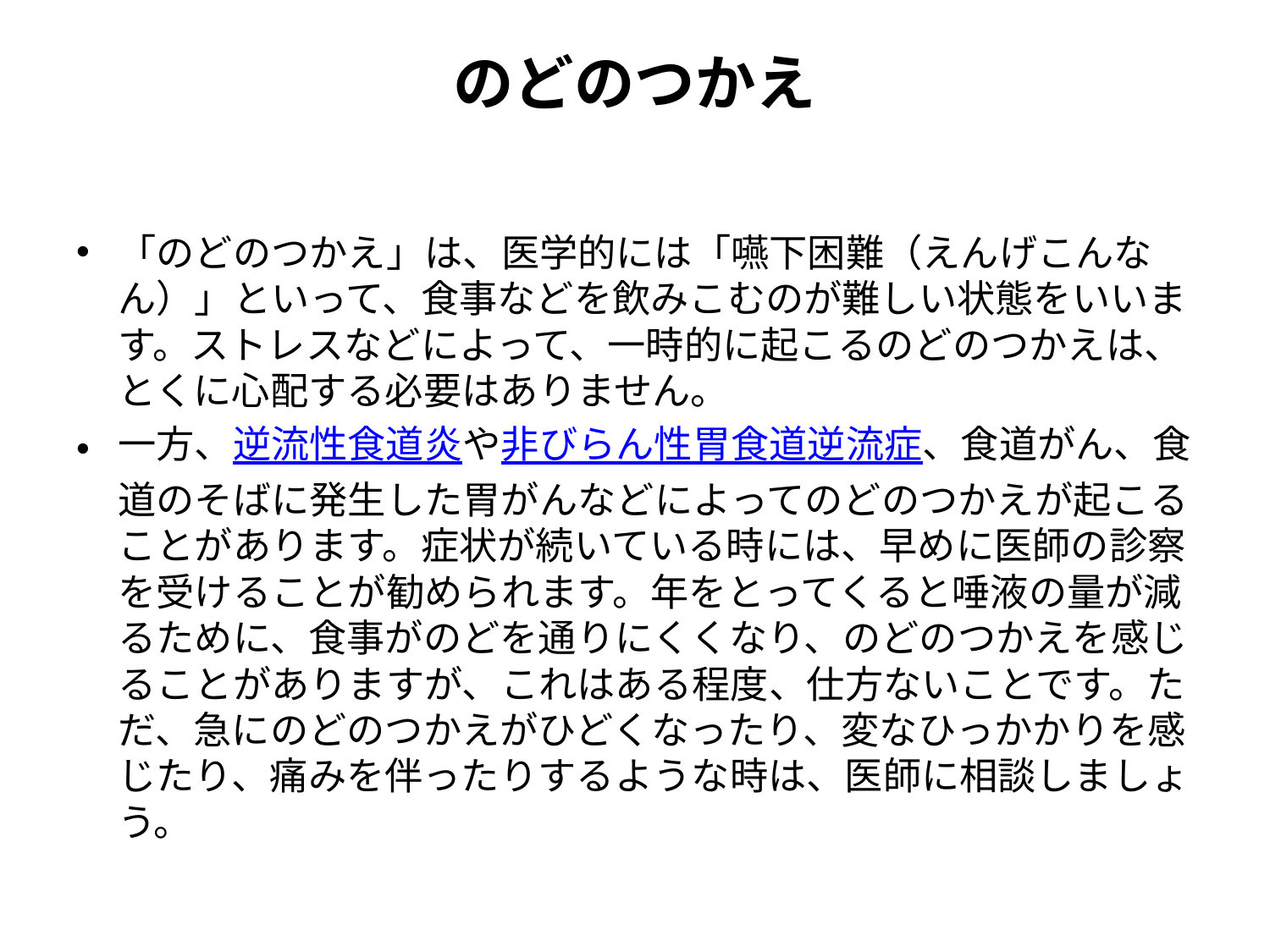

# のどのつかえ
「のどのつかえ」は、医学的には「嚥下困難（えんげこんなん）」といって、食事などを飲みこむのが難しい状態をいいます。ストレスなどによって、一時的に起こるのどのつかえは、とくに心配する必要はありません。
一方、逆流性食道炎や非びらん性胃食道逆流症、食道がん、食道のそばに発生した胃がんなどによってのどのつかえが起こることがあります。症状が続いている時には、早めに医師の診察を受けることが勧められます。年をとってくると唾液の量が減るために、食事がのどを通りにくくなり、のどのつかえを感じることがありますが、これはある程度、仕方ないことです。ただ、急にのどのつかえがひどくなったり、変なひっかかりを感じたり、痛みを伴ったりするような時は、医師に相談しましょう。